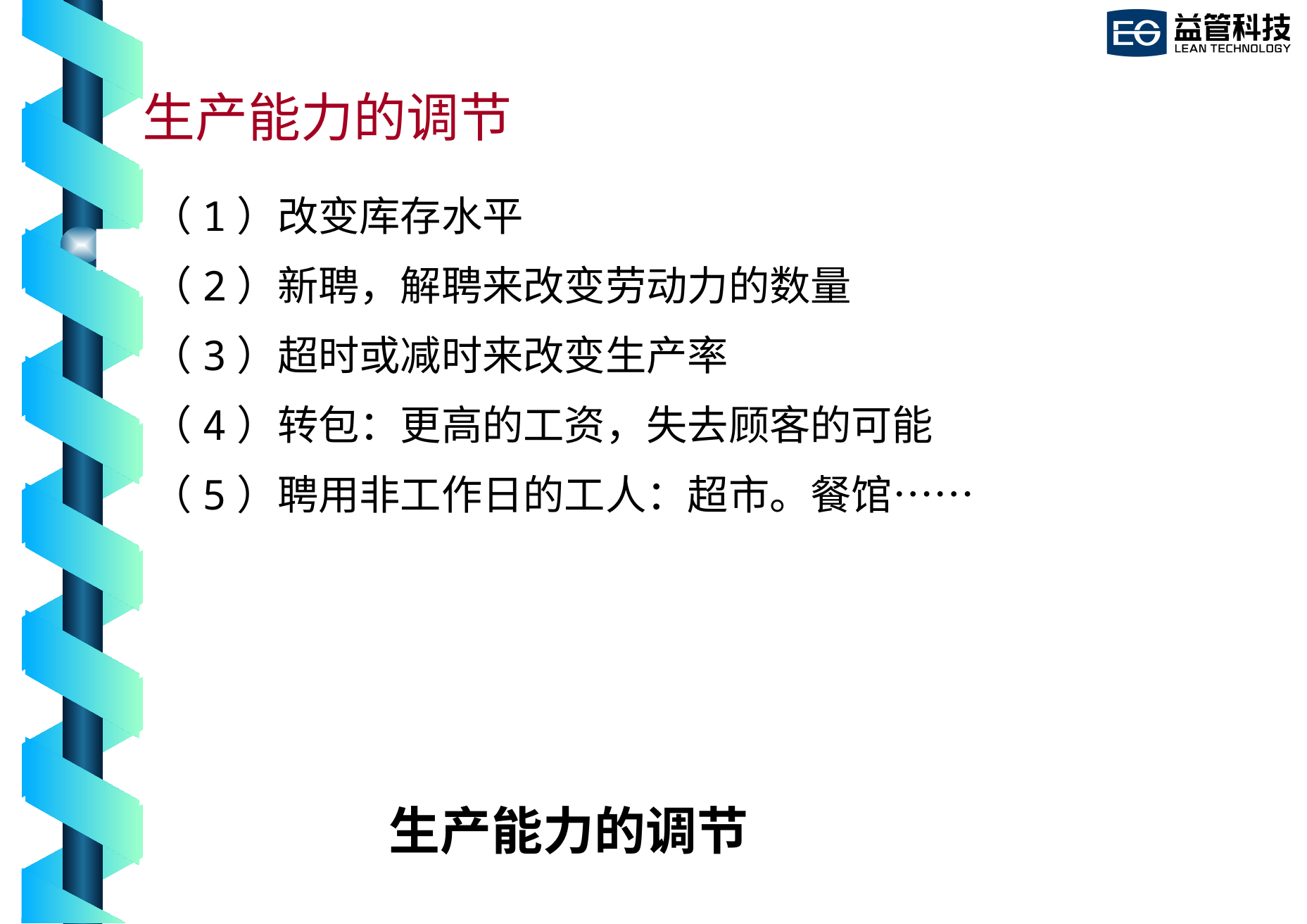

生产能力的调节
（1）改变库存水平
（2）新聘，解聘来改变劳动力的数量
（3）超时或减时来改变生产率
（4）转包：更高的工资，失去顾客的可能
（5）聘用非工作日的工人：超市。餐馆……

# 生产能力的调节